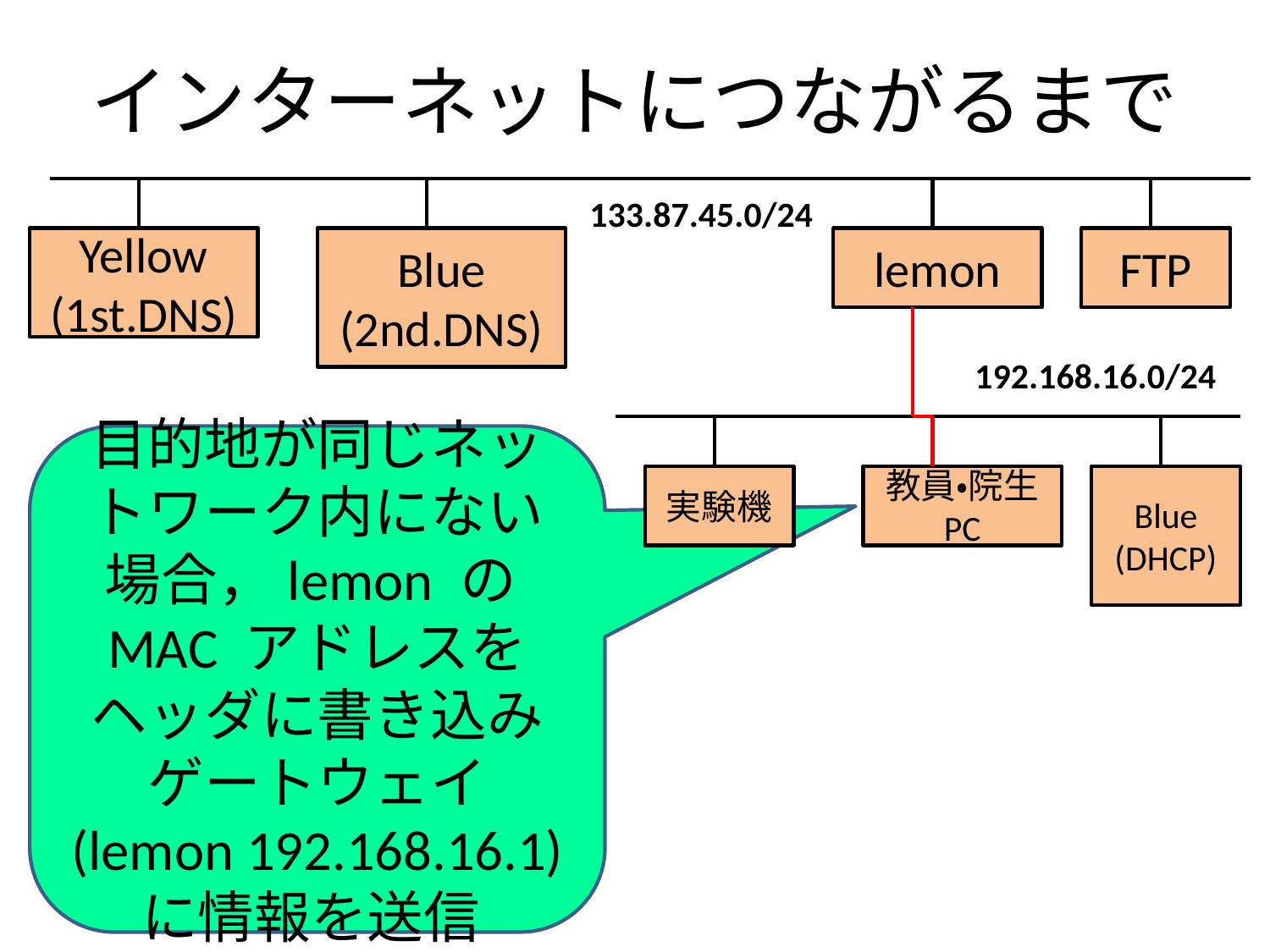

# インターネットにつながるまで
133.87.45.0/24
Yellow
(1st.DNS)
Blue
(2nd.DNS)
lemon
FTP
192.168.16.0/24
目的地が同じネットワーク内にない場合，lemon のMAC アドレスをヘッダに書き込みゲートウェイ (lemon 192.168.16.1) に情報を送信
実験機
教員・院生 PC
Blue (DHCP)